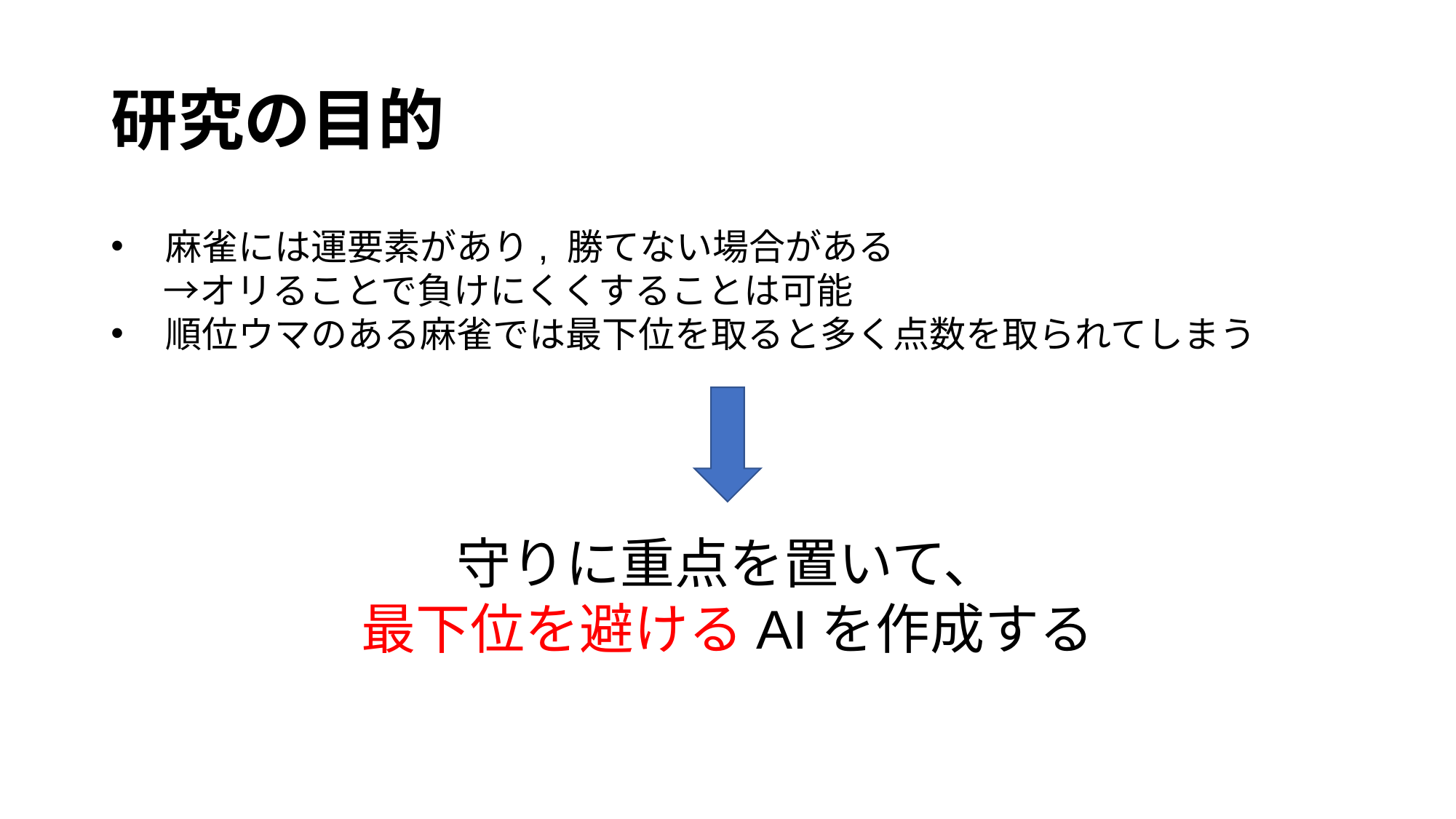

# 研究の目的
麻雀には運要素があり, 勝てない場合がある
　  →オリることで負けにくくすることは可能
順位ウマのある麻雀では最下位を取ると多く点数を取られてしまう

守りに重点を置いて、
最下位を避けるAIを作成する